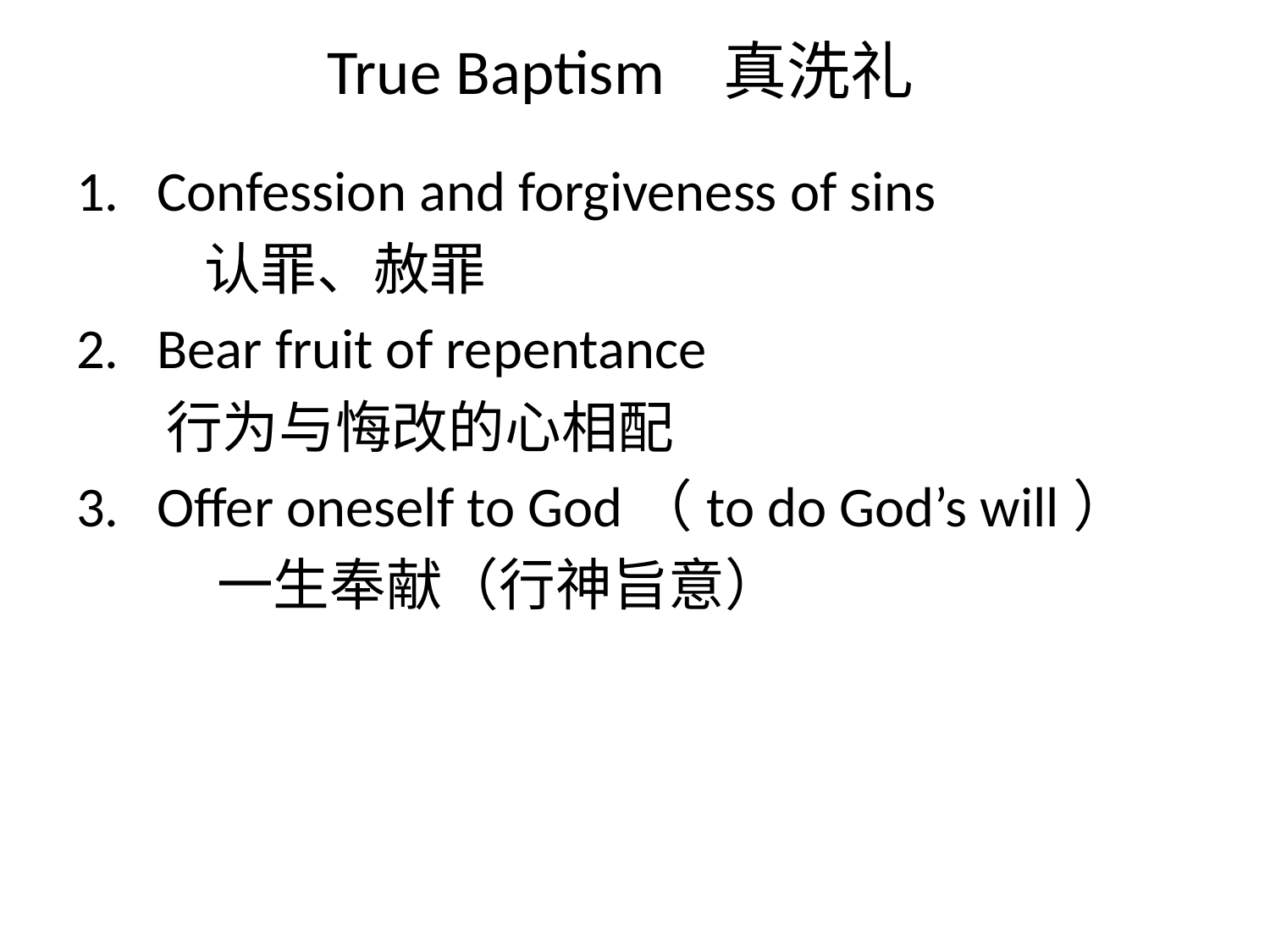

# True Baptism   真洗礼
1.   Confession and forgiveness of sins
         认罪、赦罪
2.   Bear fruit of repentance
      行为与悔改的心相配
3.   Offer oneself to God（to do God’s will）
          一生奉献（行神旨意）